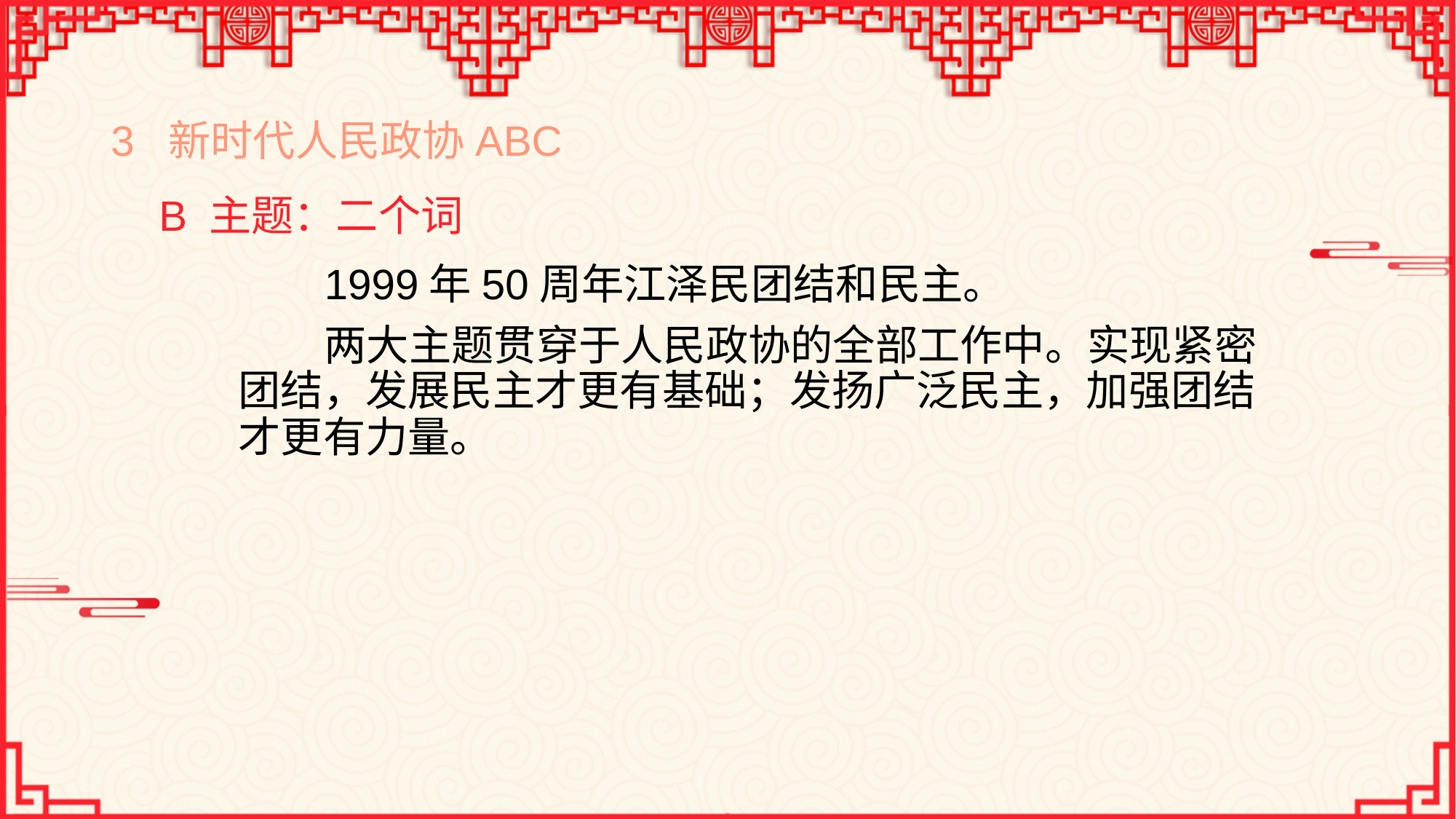

# 3  新时代人民政协ABC
B 主题：二个词

1999年50周年江泽民团结和民主。
两大主题贯穿于人民政协的全部工作中。实现紧密团结，发展民主才更有基础；发扬广泛民主，加强团结才更有力量。